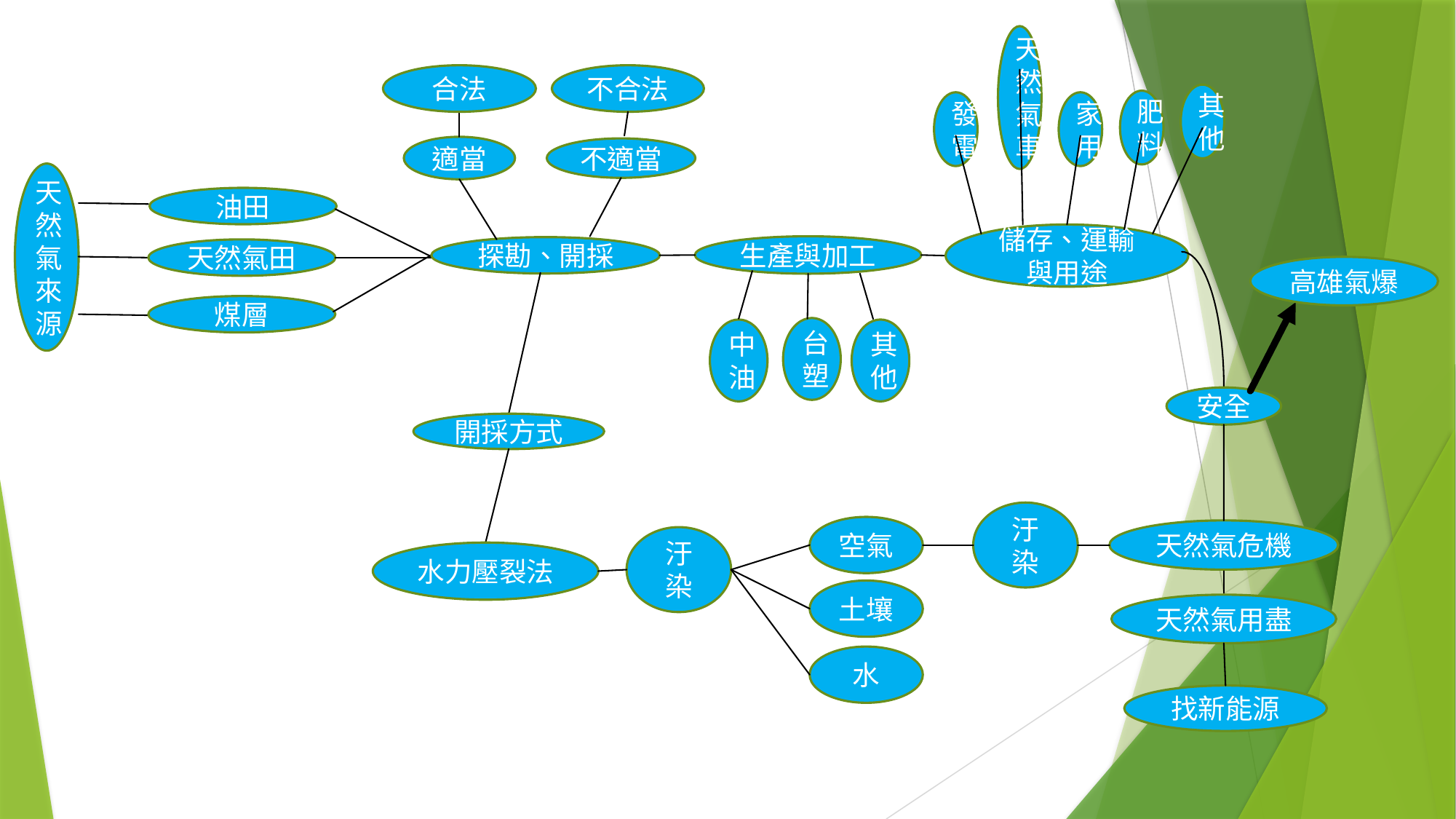

天然氣車
合法
不合法
其他
肥料
發電
家用
適當
不適當
天然氣來源
油田
儲存、運輸與用途
生產與加工
探勘、開採
天然氣田

高雄氣爆
煤層
台塑
中油
其他
安全
開採方式
汙染
空氣
天然氣危機
汙染
水力壓裂法
土壤
天然氣用盡
水
找新能源